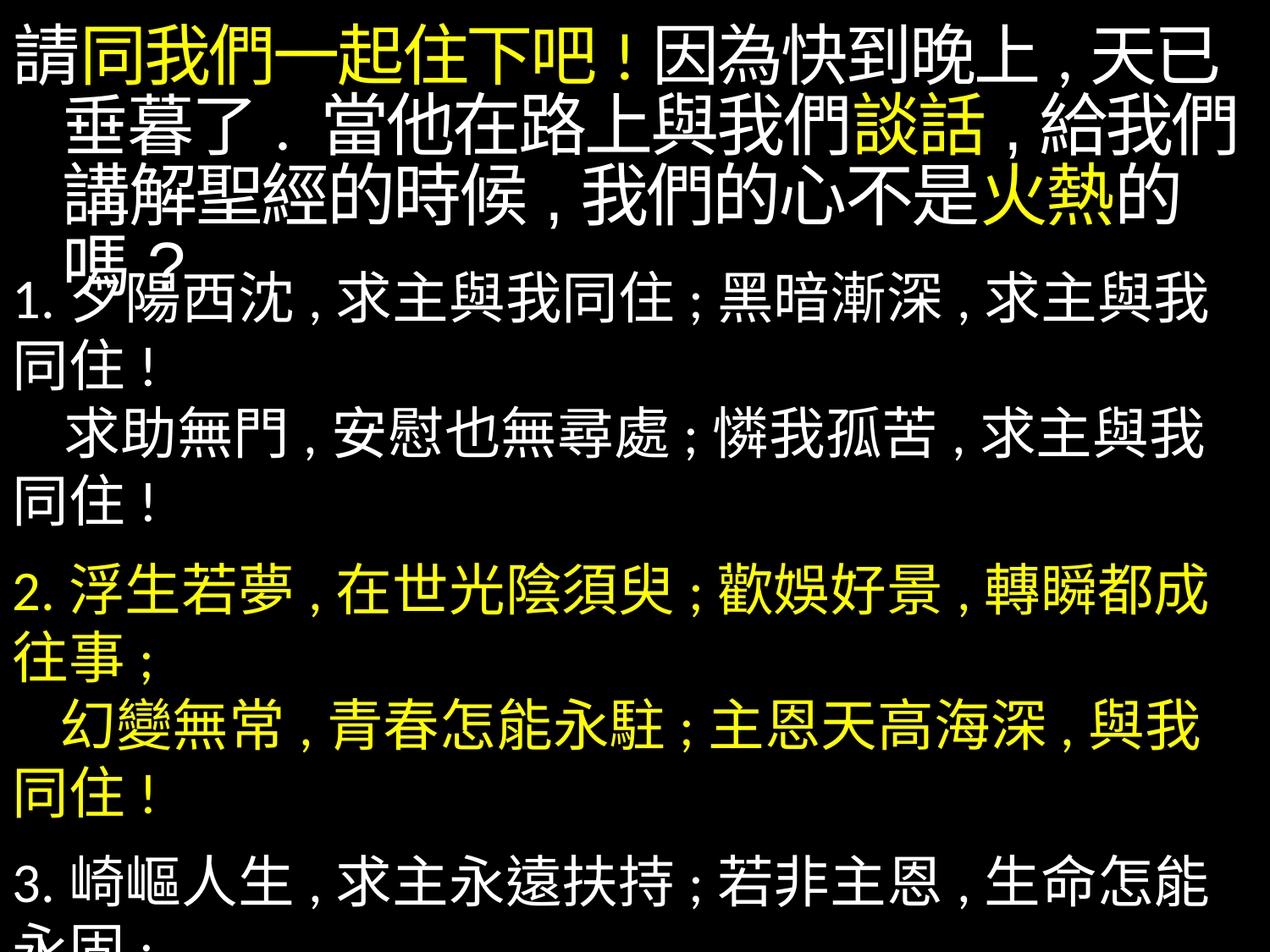

請同我們一起住下吧!因為快到晚上,天已垂暮了. 當他在路上與我們談話,給我們講解聖經的時候,我們的心不是火熱的嗎?

1.夕陽西沈,求主與我同住;黑暗漸深,求主與我同住!
   求助無門,安慰也無尋處;憐我孤苦,求主與我同住!
2.浮生若夢,在世光陰須臾;歡娛好景,轉瞬都成往事;
 幻變無常,青春怎能永駐;主恩天高海深,與我同住!
3.崎嶇人生,求主永遠扶持;若非主恩,生命怎能永固;
 天國如臨,生命何愁孤苦;無論風雨晦明,與我同住!
4.不怕仇敵,只因有你庇護;戰亂不驚,死亡亦有何苦
  墓非終點,快樂常伴困難;我必凱旋,全因有你照顧.